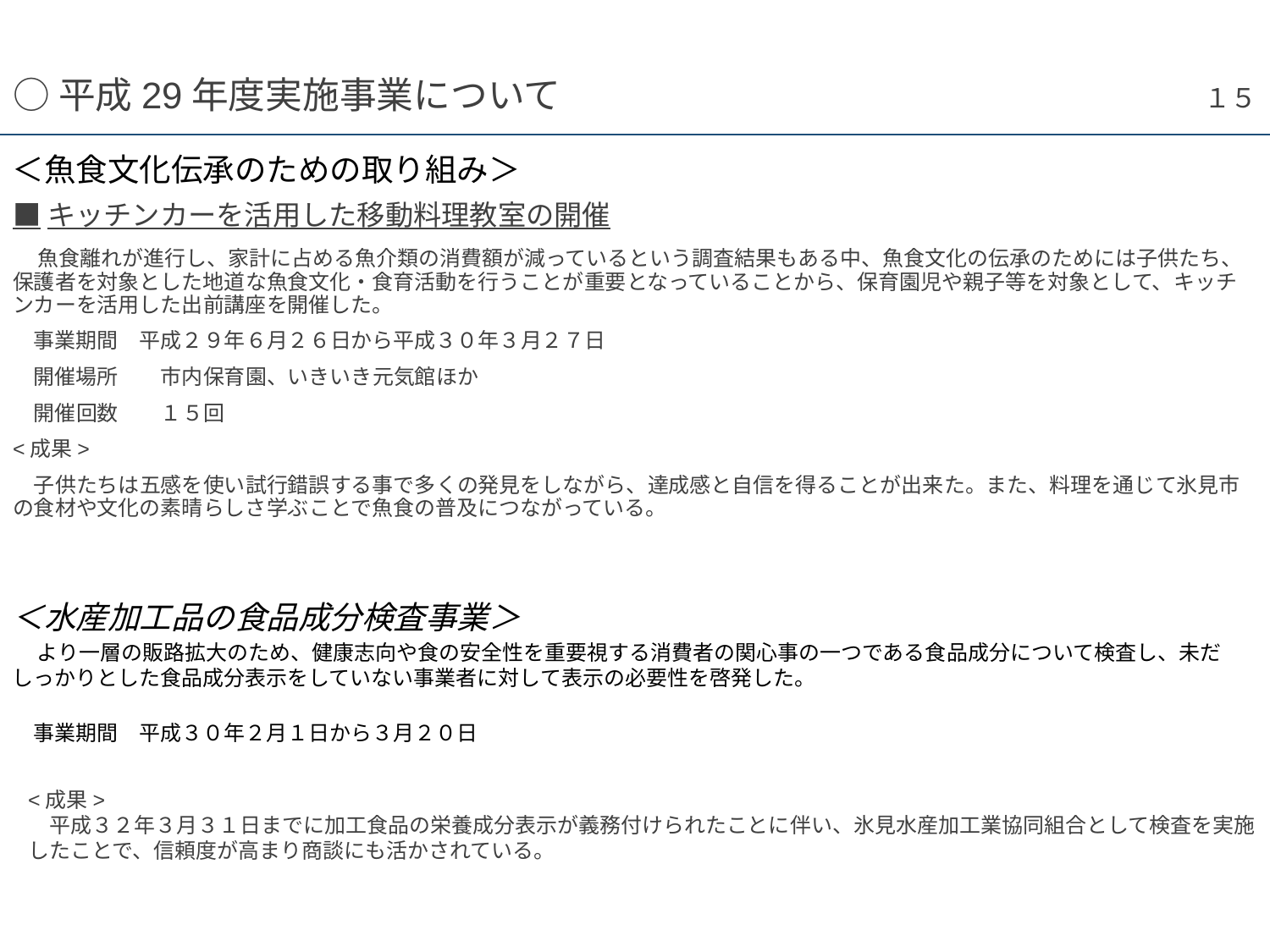

１５
# ○平成29年度実施事業について
＜魚食文化伝承のための取り組み＞
■キッチンカーを活用した移動料理教室の開催
　魚食離れが進行し、家計に占める魚介類の消費額が減っているという調査結果もある中、魚食文化の伝承のためには子供たち、保護者を対象とした地道な魚食文化・食育活動を行うことが重要となっていることから、保育園児や親子等を対象として、キッチンカーを活用した出前講座を開催した。
　事業期間　平成２９年６月２６日から平成３０年３月２７日
　開催場所　　市内保育園、いきいき元気館ほか
　開催回数　　１５回
<成果>
　子供たちは五感を使い試行錯誤する事で多くの発見をしながら、達成感と自信を得ることが出来た。また、料理を通じて氷見市の食材や文化の素晴らしさ学ぶことで魚食の普及につながっている。

＜水産加工品の食品成分検査事業＞
　より一層の販路拡大のため、健康志向や食の安全性を重要視する消費者の関心事の一つである食品成分について検査し、未だしっかりとした食品成分表示をしていない事業者に対して表示の必要性を啓発した。

　事業期間　平成３０年２月１日から３月２０日

<成果>
　平成３２年３月３１日までに加工食品の栄養成分表示が義務付けられたことに伴い、氷見水産加工業協同組合として検査を実施したことで、信頼度が高まり商談にも活かされている。